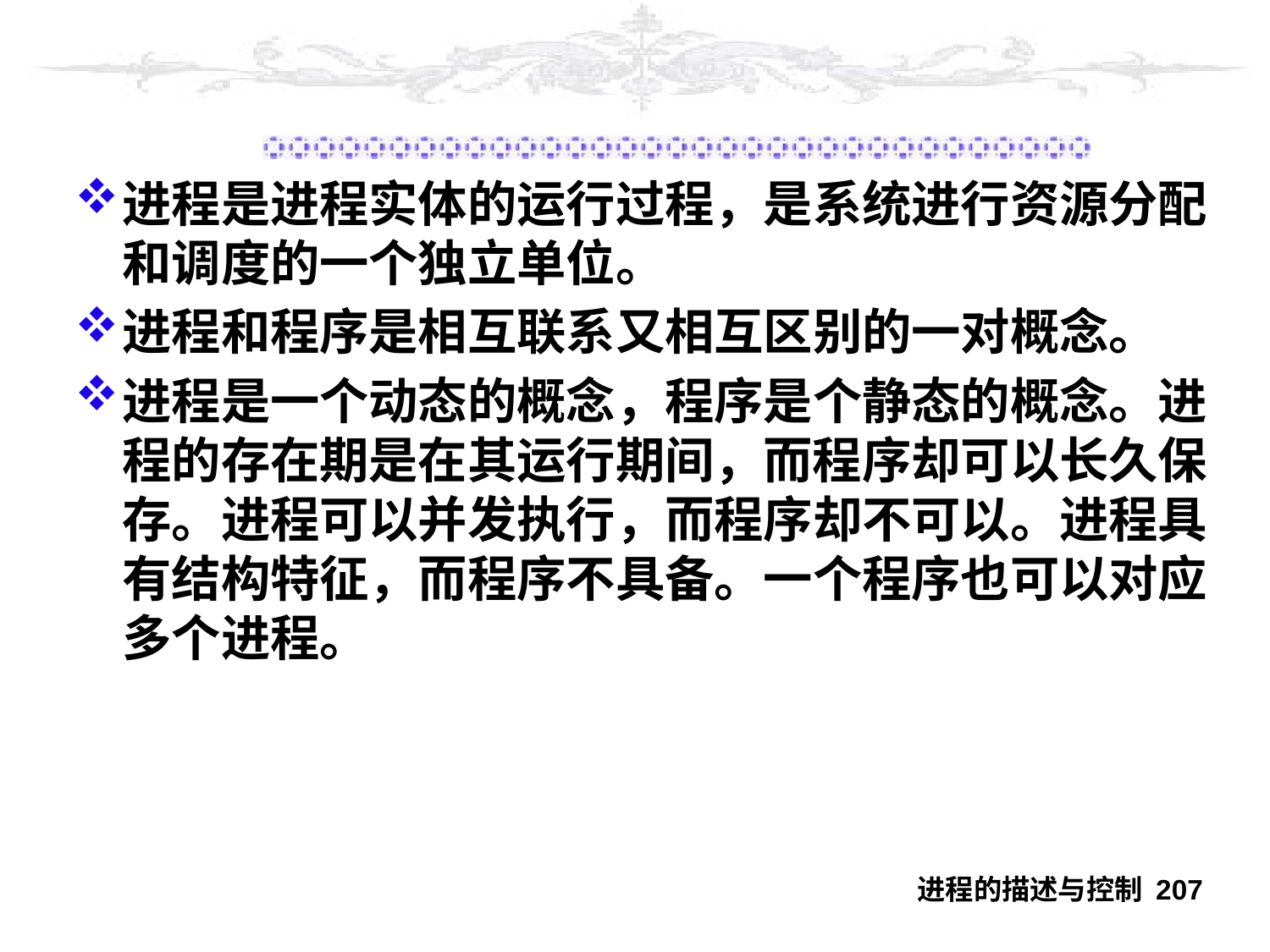

#
进程是进程实体的运行过程，是系统进行资源分配和调度的一个独立单位。
进程和程序是相互联系又相互区别的一对概念。
进程是一个动态的概念，程序是个静态的概念。进程的存在期是在其运行期间，而程序却可以长久保存。进程可以并发执行，而程序却不可以。进程具有结构特征，而程序不具备。一个程序也可以对应多个进程。